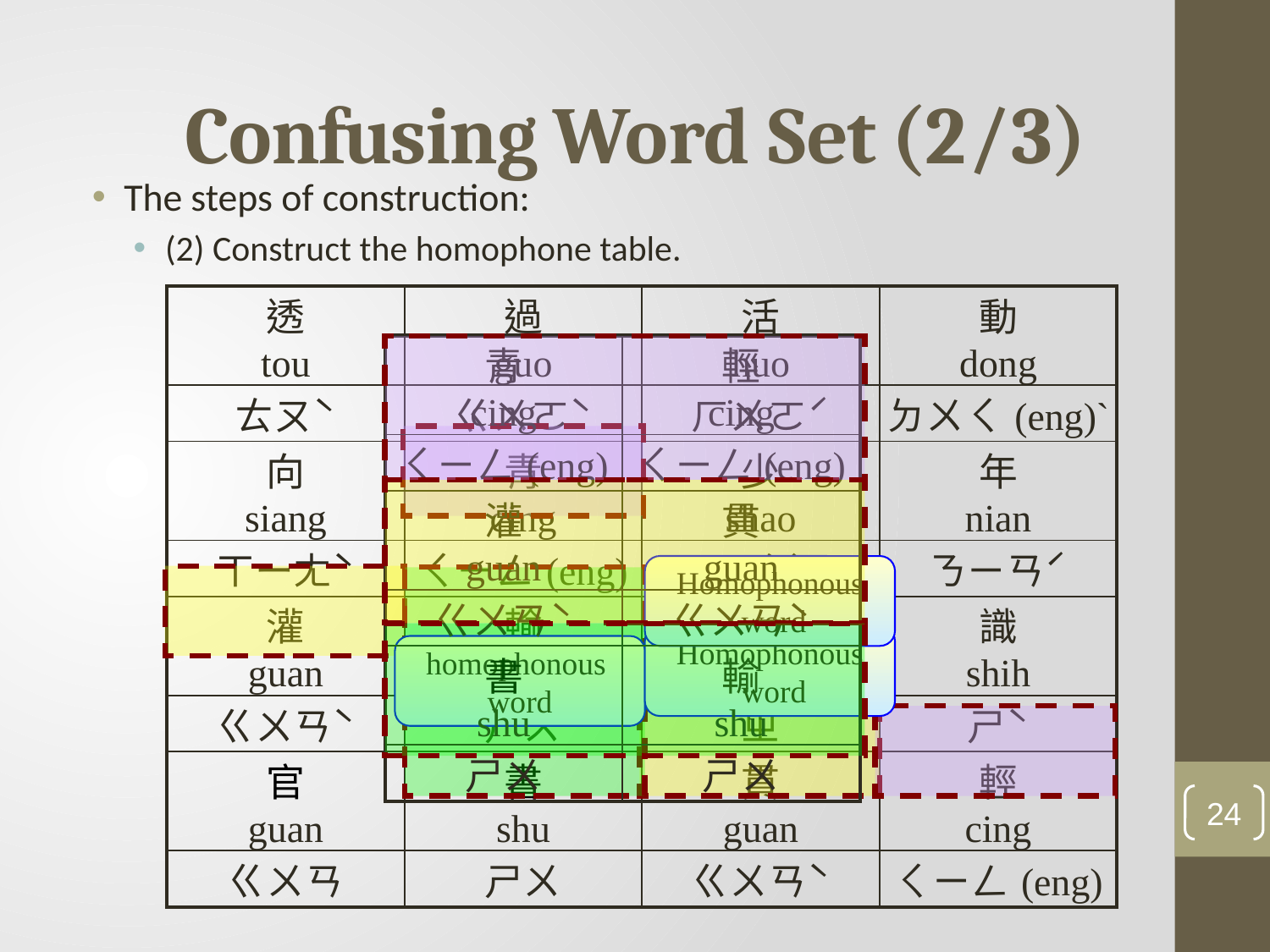

# Confusing Word Set (2/3)
The steps of construction:
(2) Construct the homophone table.

| 透 tou | 過 guo | 活 huo | 動 dong |
| --- | --- | --- | --- |
| ㄊㄡˋ | ㄍㄨㄛˋ | ㄏㄨㄛˊ | ㄉㄨㄑ(eng)ˋ |
| 向 siang | 青 cing | 少 shao | 年 nian |
| ㄒーㄤˋ | ㄑㄧㄥ(eng) | ㄕㄠˋ | ㄋㄧㄢˊ |
| 灌 guan | 輸 shu | 知 jhih | 識 shih |
| ㄍㄨㄢˋ | ㄕㄨ | ㄓ | ㄕˋ |
| 官 guan | 書 shu | 貫 guan | 輕 cing |
| ㄍㄨㄢ | ㄕㄨ | ㄍㄨㄢˋ | ㄑㄧㄥ(eng) |
| 青 cing | 輕 cing |
| --- | --- |
| ㄑㄧㄥ(eng) | ㄑㄧㄥ(eng) |
| 灌 guan | 貫 guan |
| ㄍㄨㄢˋ | ㄍㄨㄢˋ |
| 書 shu | 輸 shu |
| ㄕㄨ | ㄕㄨ |

Homophonous
 word

Homophonous
 word
homophonous
word

24